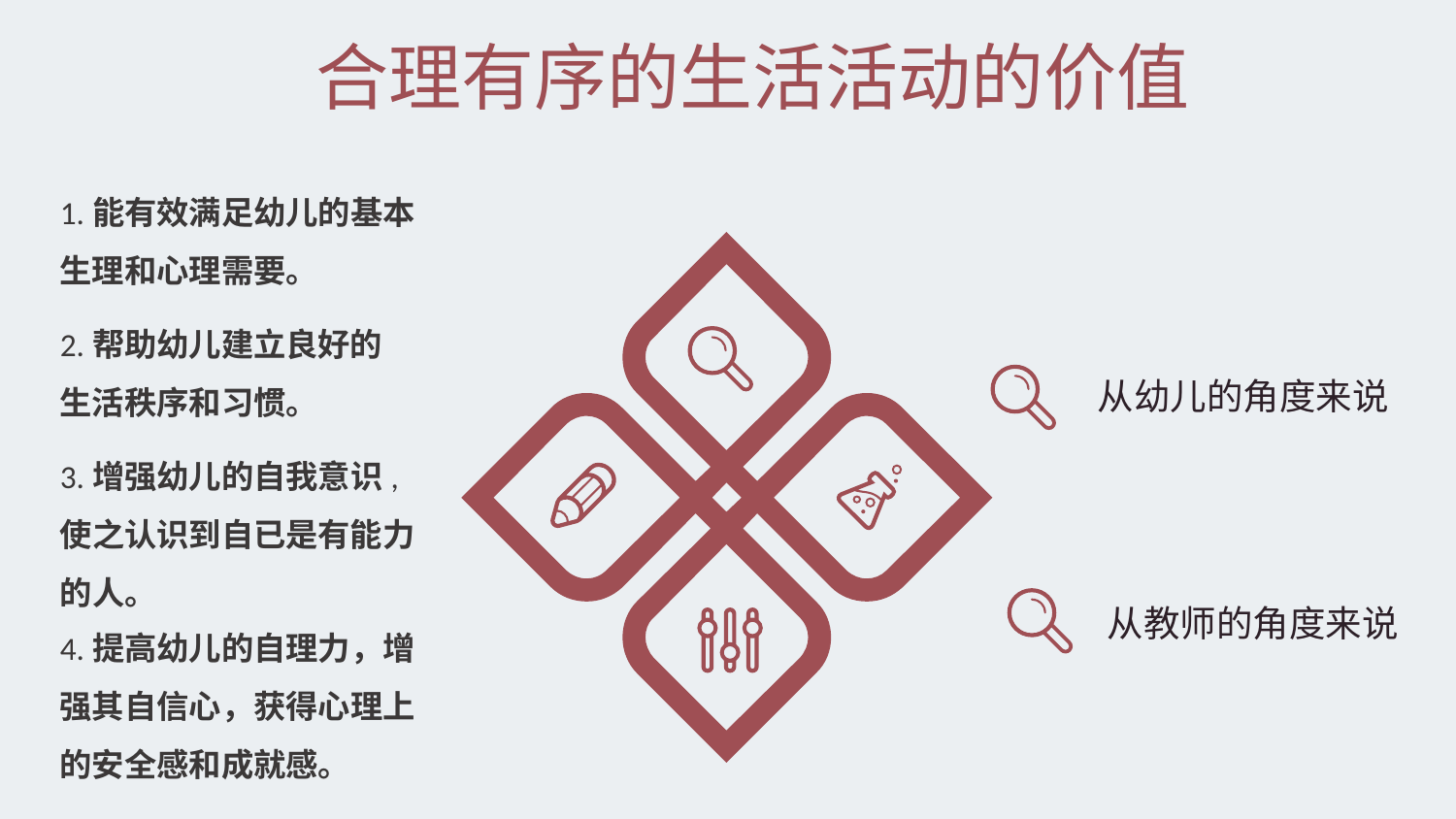

合理有序的生活活动的价值
1.能有效满足幼儿的基本生理和心理需要。

2.帮助幼儿建立良好的生活秩序和习惯。

从幼儿的角度来说
3.增强幼儿的自我意识,使之认识到自已是有能力的人。

从教师的角度来说
4.提高幼儿的自理力，增强其自信心，获得心理上的安全感和成就感。